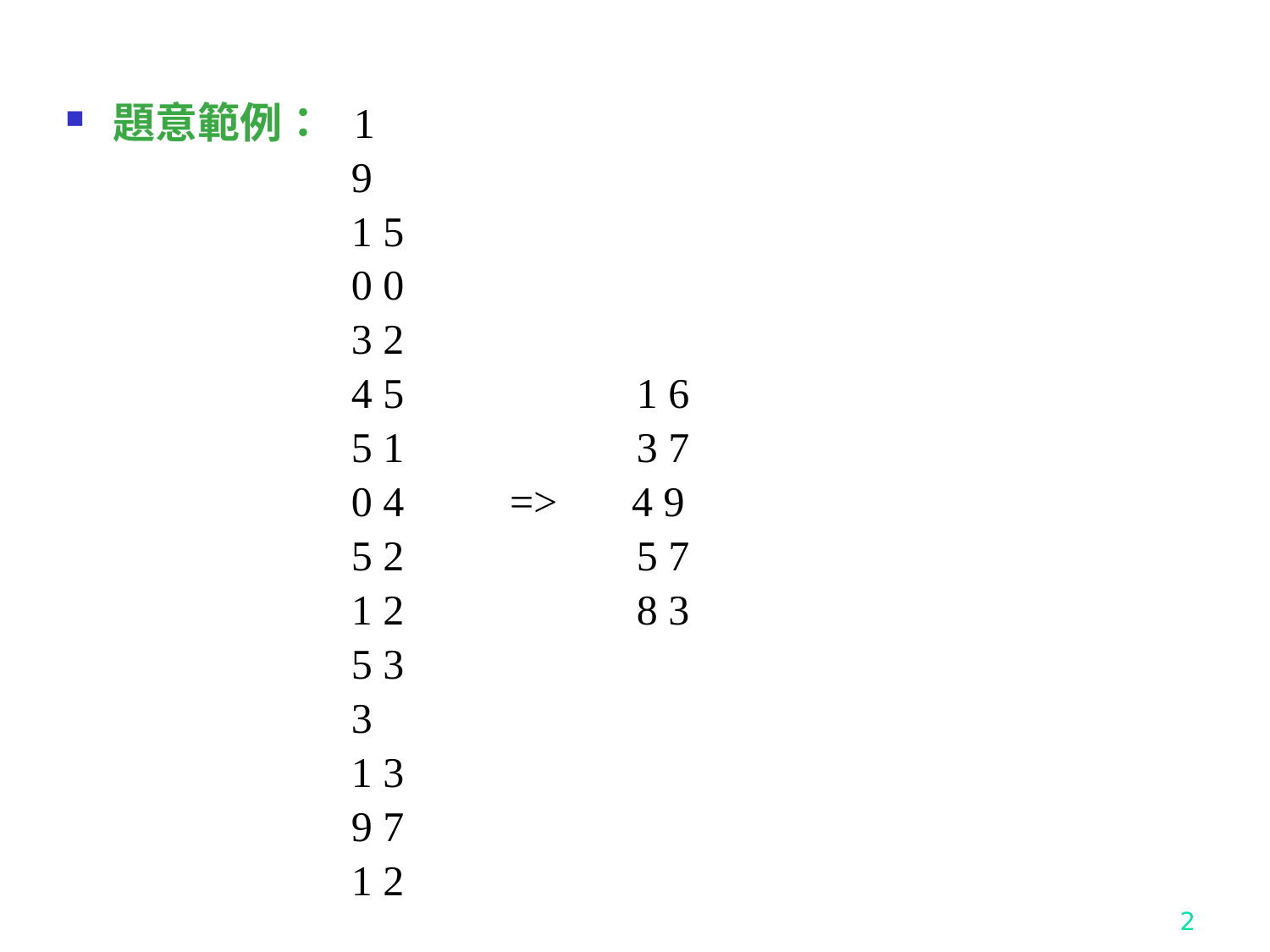

# 題意範例：  1
                           9
                           1 5
                           0 0
                           3 2
                           4 5                      1 6
                           5 1                      3 7
                           0 4          =>       4 9
                           5 2                      5 7
                           1 2                      8 3
                           5 3
                           3
                           1 3
                           9 7
                           1 2
2